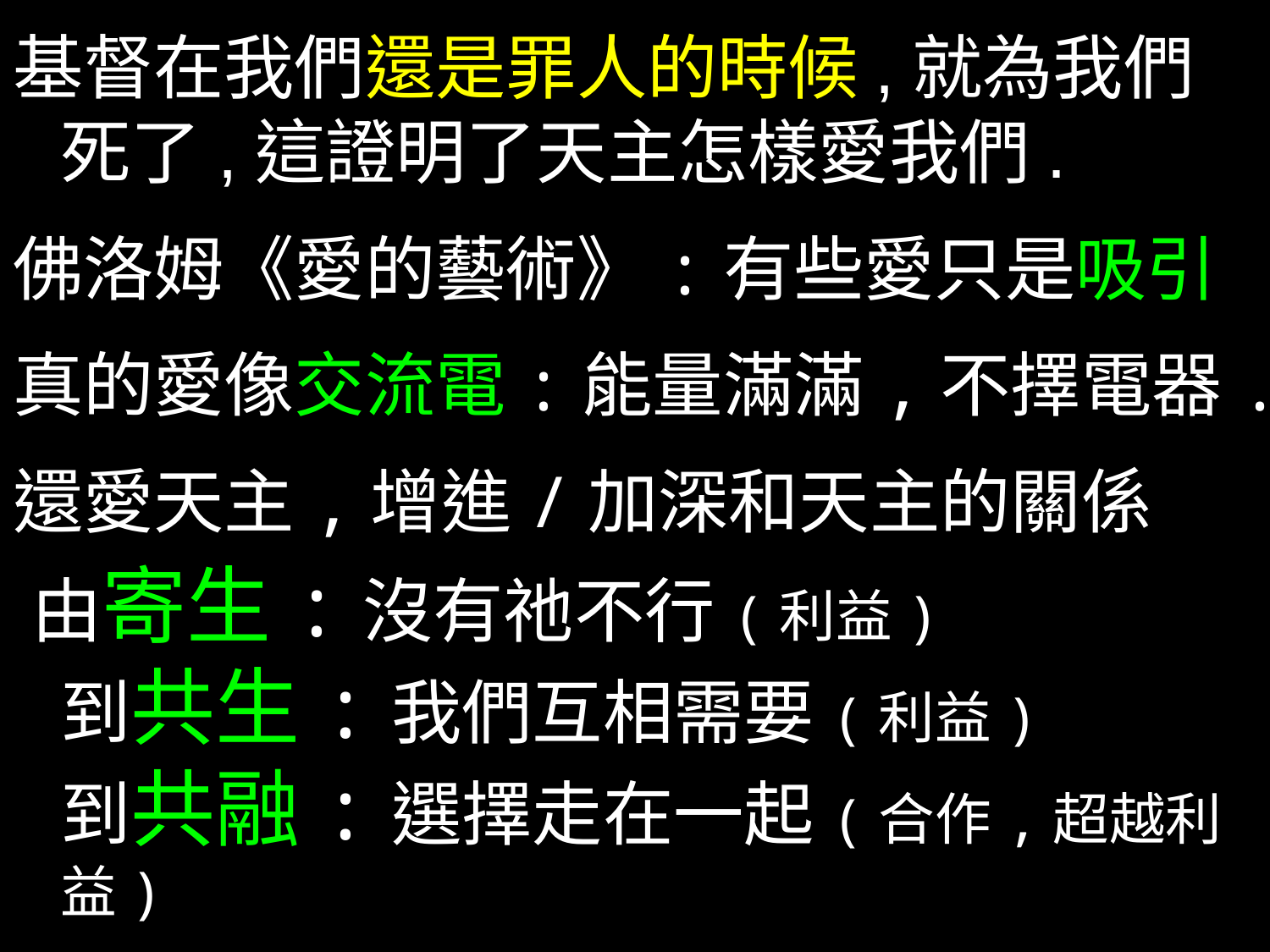

基督在我們還是罪人的時候,就為我們死了,這證明了天主怎樣愛我們.
佛洛姆《愛的藝術》:有些愛只是吸引
真的愛像交流電:能量滿滿,不擇電器.
還愛天主,增進/加深和天主的關係
    由寄生:沒有祂不行(利益)
到共生:我們互相需要(利益)
到共融:選擇走在一起(合作,超越利益)